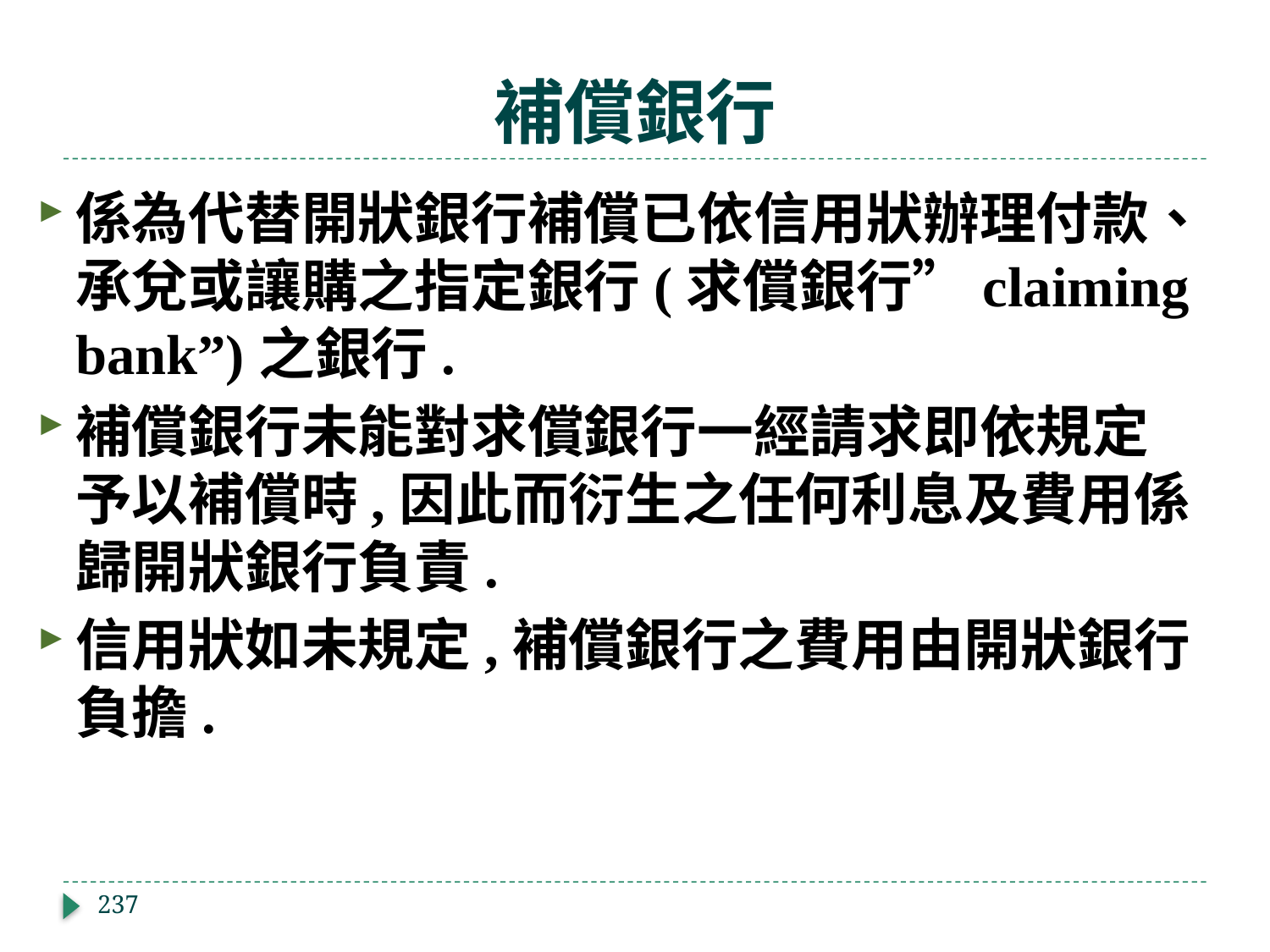

# 補償銀行
係為代替開狀銀行補償已依信用狀辦理付款、承兌或讓購之指定銀行(求償銀行”claiming bank”)之銀行.
補償銀行未能對求償銀行一經請求即依規定予以補償時,因此而衍生之任何利息及費用係歸開狀銀行負責.
信用狀如未規定,補償銀行之費用由開狀銀行負擔.
237